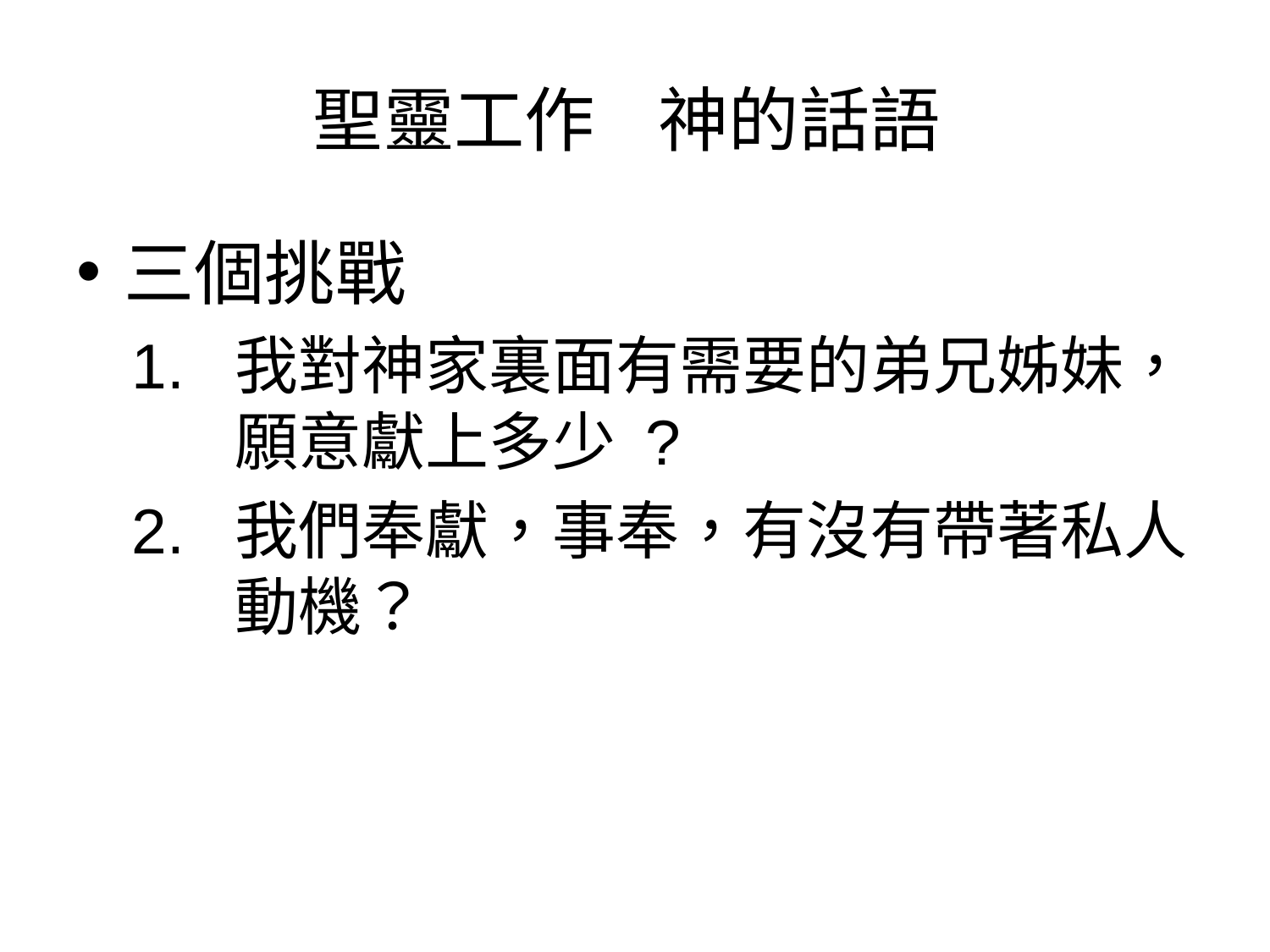

# 聖靈工作    神的話語
三個挑戰
我對神家裏面有需要的弟兄姊妹， 願意獻上多少 ?
我們奉獻，事奉，有沒有帶著私人動機？